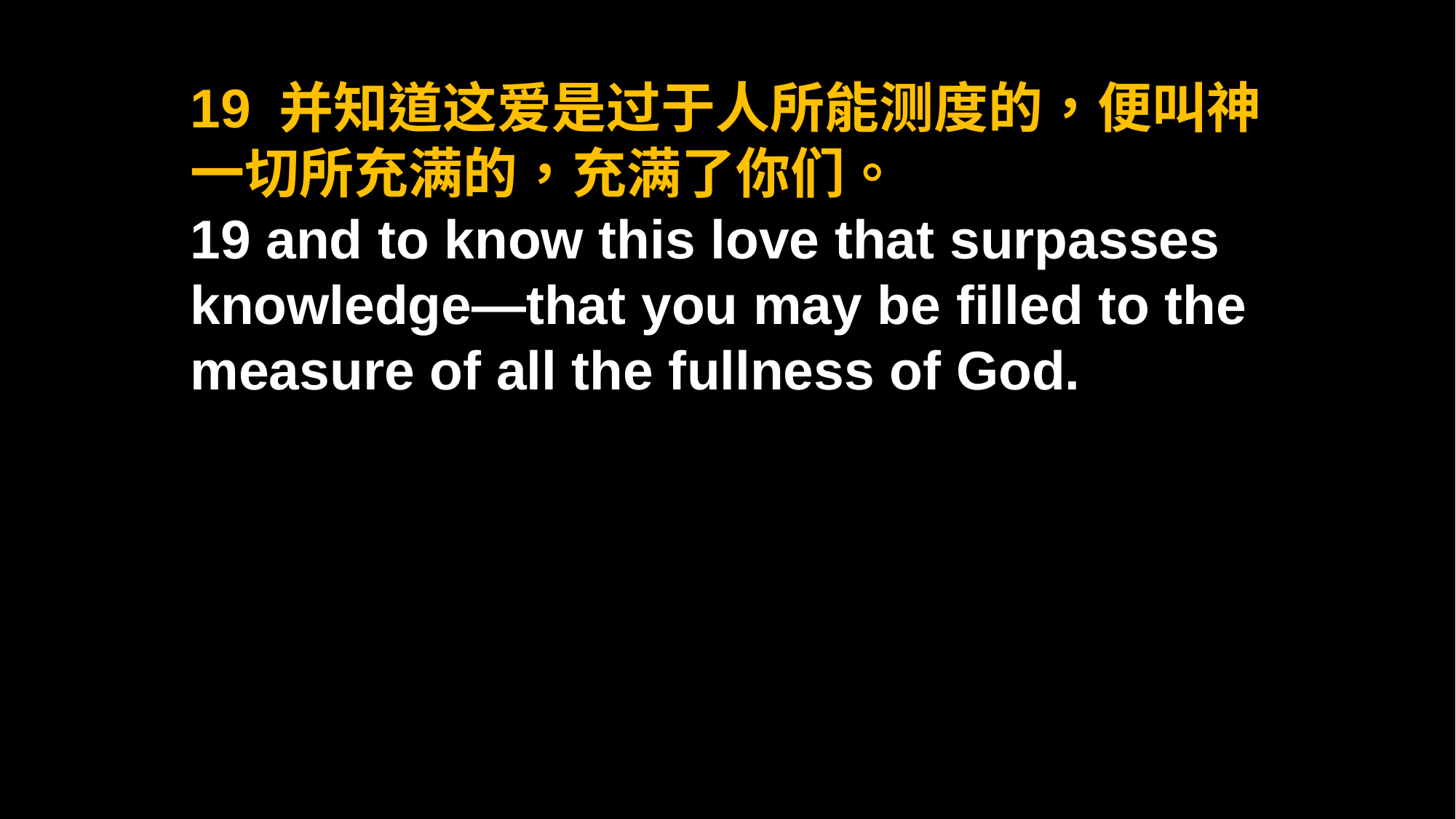

19 并知道这爱是过于人所能测度的，便叫神一切所充满的，充满了你们。
19 and to know this love that surpasses knowledge—that you may be filled to the measure of all the fullness of God.